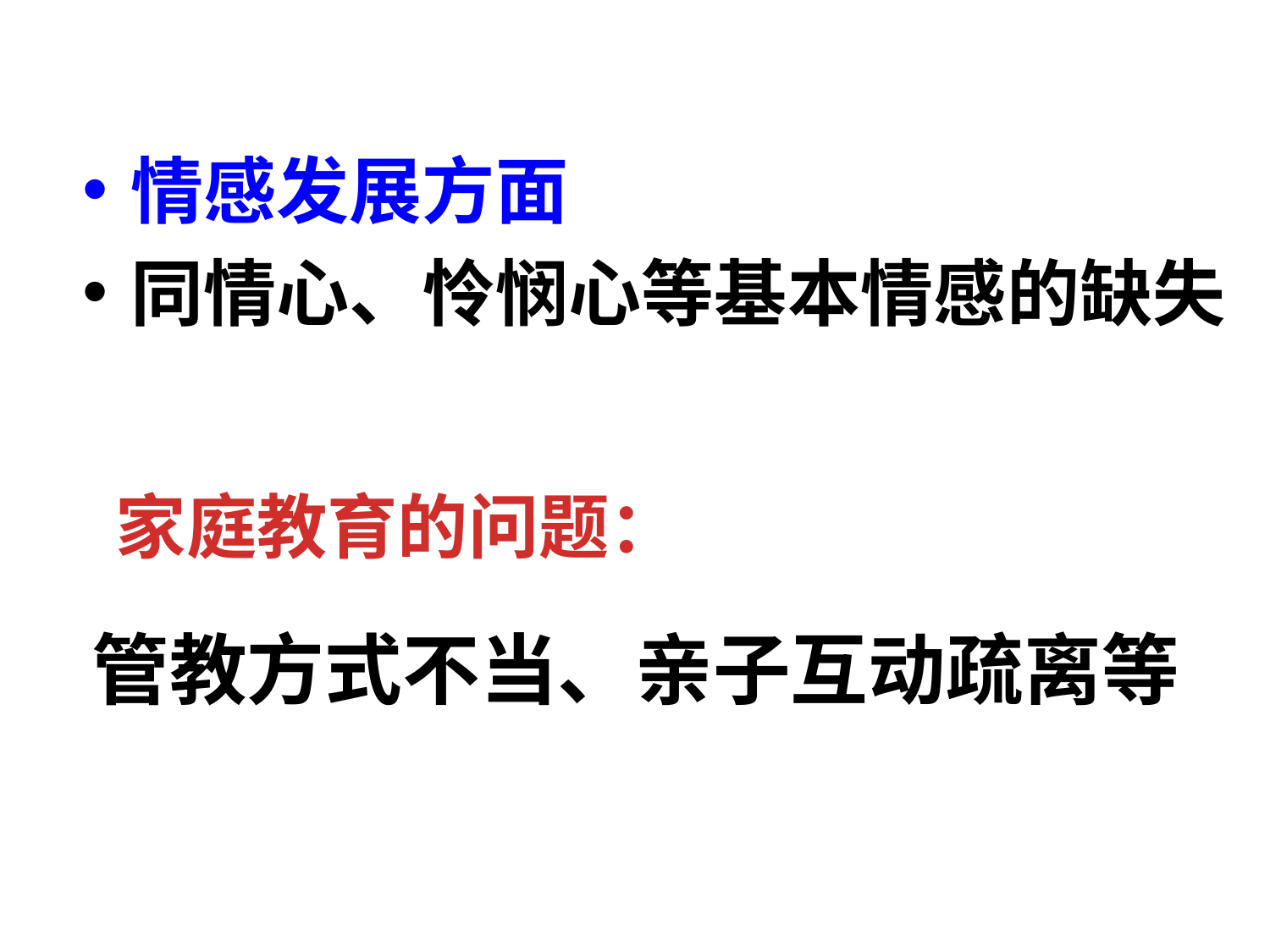

#
情感发展方面
同情心、怜悯心等基本情感的缺失

家庭教育的问题：
管教方式不当、亲子互动疏离等